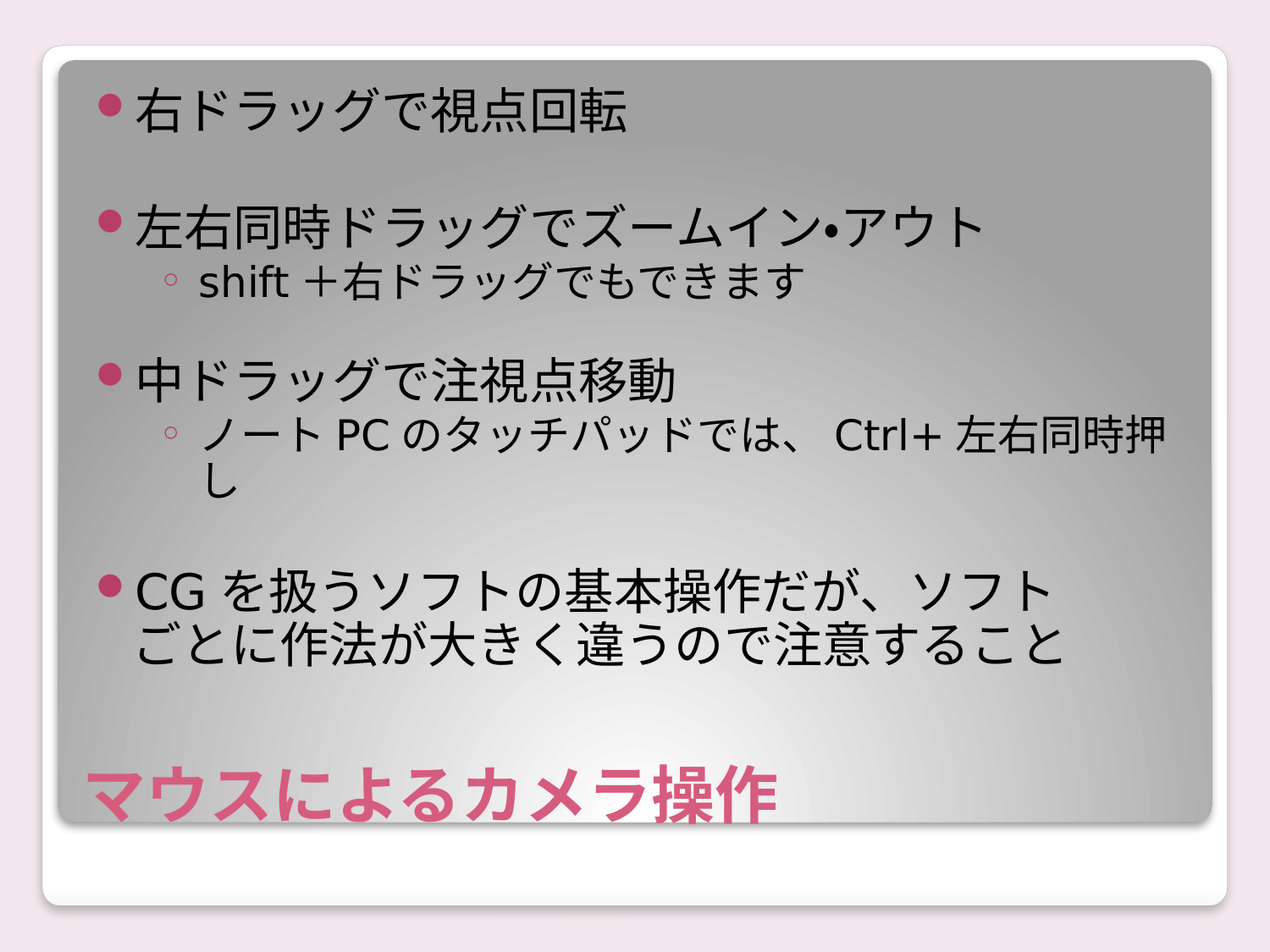

右ドラッグで視点回転
左右同時ドラッグでズームイン・アウト
shift＋右ドラッグでもできます
中ドラッグで注視点移動
ノートPCのタッチパッドでは、Ctrl+左右同時押し

CGを扱うソフトの基本操作だが、ソフト
ごとに作法が大きく違うので注意すること
# マウスによるカメラ操作